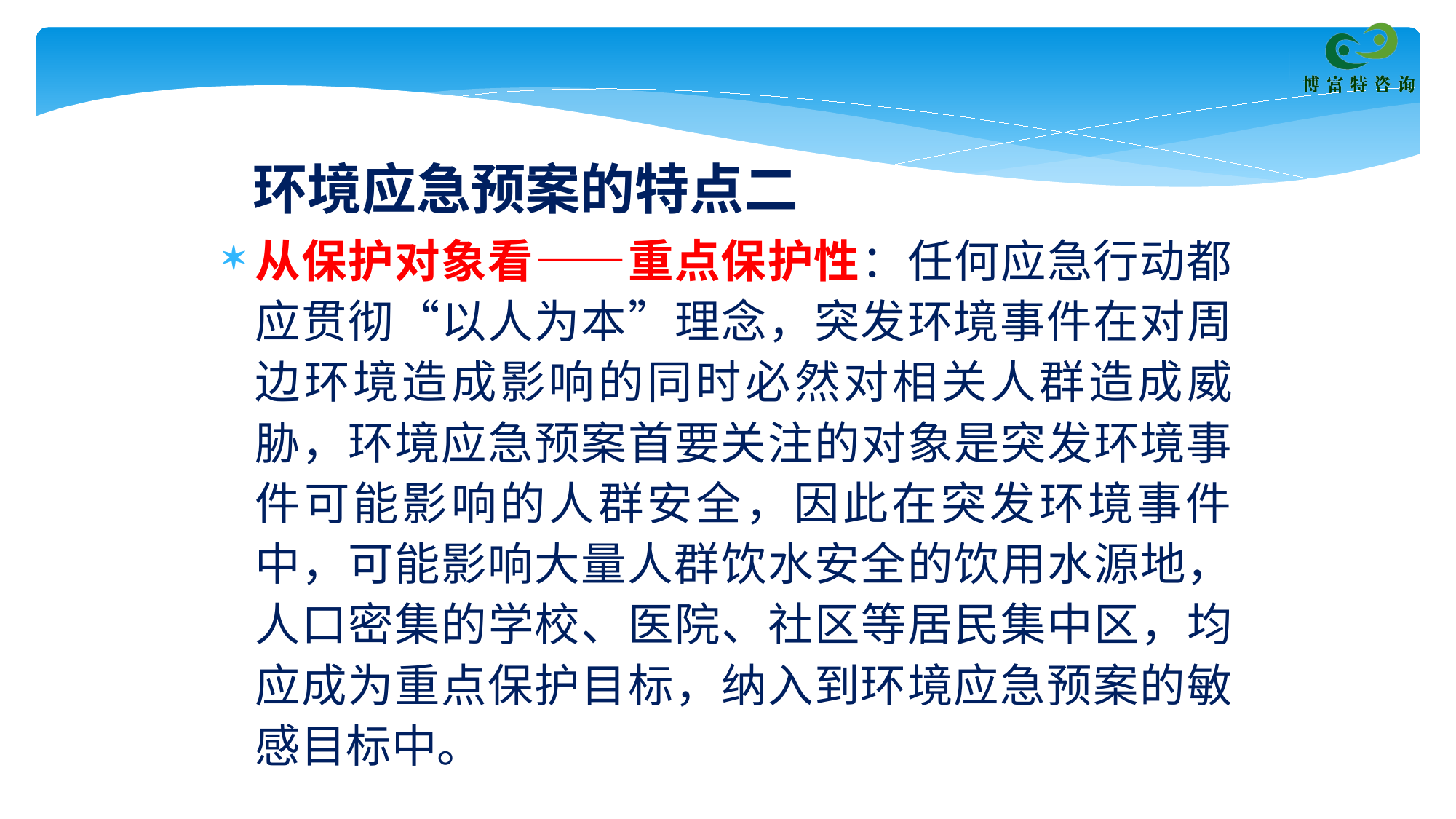

环境应急预案的特点二
从保护对象看——重点保护性：任何应急行动都应贯彻“以人为本”理念，突发环境事件在对周边环境造成影响的同时必然对相关人群造成威胁，环境应急预案首要关注的对象是突发环境事件可能影响的人群安全，因此在突发环境事件中，可能影响大量人群饮水安全的饮用水源地，人口密集的学校、医院、社区等居民集中区，均应成为重点保护目标，纳入到环境应急预案的敏感目标中。